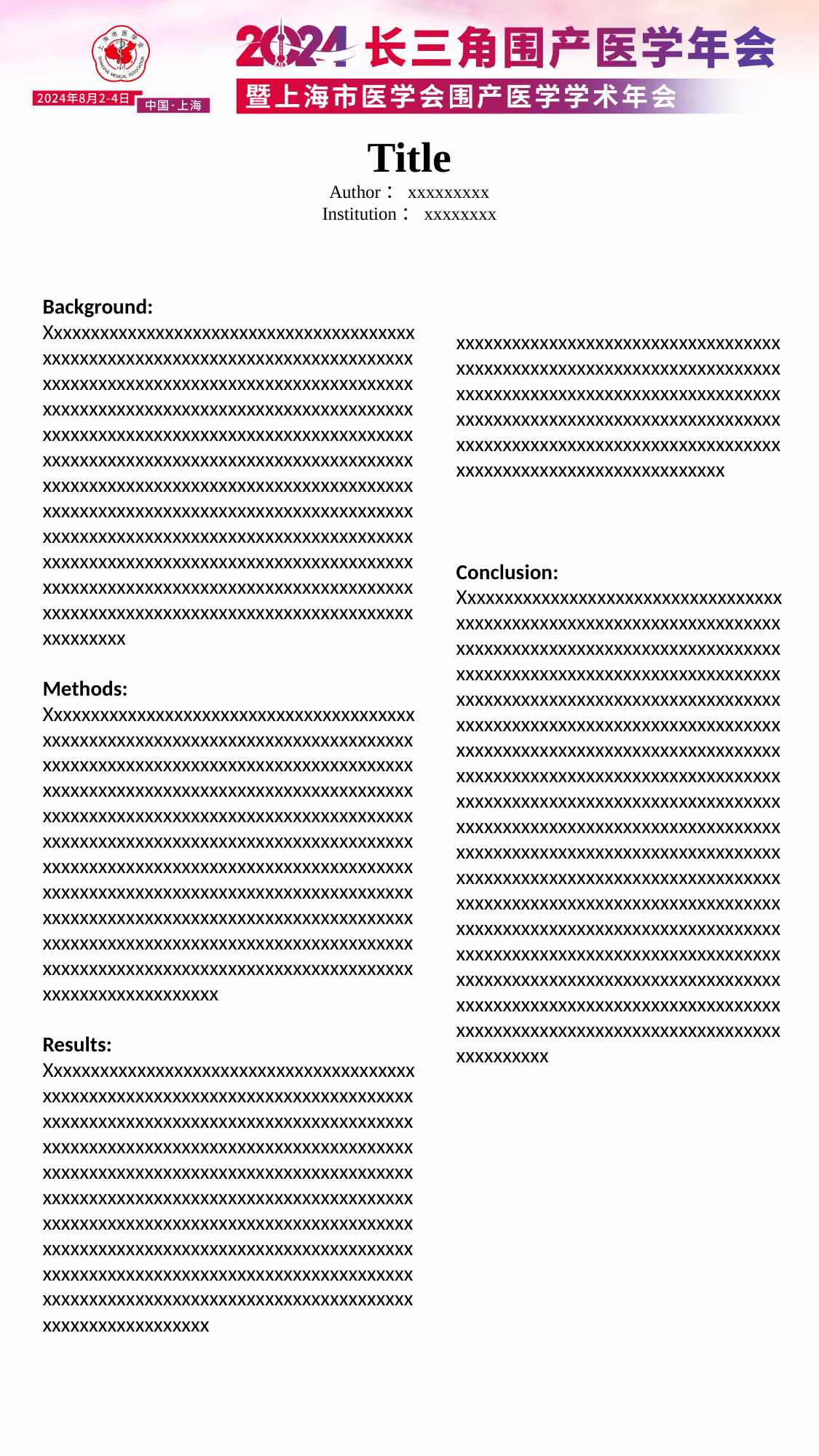

Title
Author：xxxxxxxxx
Institution：xxxxxxxx
注：
该模板为基础样式
可根据论文展示需求做排版调整
中英文皆可展示

不可修改模板大小
不可超出模板预留展示位置

完成后请将壁报展示内容发送至会务邮箱
844567205@qq.com
Background:
Xxxxxxxxxxxxxxxxxxxxxxxxxxxxxxxxxxxxxxxxxxxxxxxxxxxxxxxxxxxxxxxxxxxxxxxxxxxxxxxxxxxxxxxxxxxxxxxxxxxxxxxxxxxxxxxxxxxxxxxxxxxxxxxxxxxxxxxxxxxxxxxxxxxxxxxxxxxxxxxxxxxxxxxxxxxxxxxxxxxxxxxxxxxxxxxxxxxxxxxxxxxxxxxxxxxxxxxxxxxxxxxxxxxxxxxxxxxxxxxxxxxxxxxxxxxxxxxxxxxxxxxxxxxxxxxxxxxxxxxxxxxxxxxxxxxxxxxxxxxxxxxxxxxxxxxxxxxxxxxxxxxxxxxxxxxxxxxxxxxxxxxxxxxxxxxxxxxxxxxxxxxxxxxxxxxxxxxxxxxxxxxxxxxxxxxxxxxxxxxxxxxxxxxxxxxxxxxxxxxxxxxxxxxxxxxxxxxxxxxxxxxxxxxxxxxxxxxxxxxxxxxxxxxxxxxxxxxxxxxxxxxxxxxxx

Methods:
Xxxxxxxxxxxxxxxxxxxxxxxxxxxxxxxxxxxxxxxxxxxxxxxxxxxxxxxxxxxxxxxxxxxxxxxxxxxxxxxxxxxxxxxxxxxxxxxxxxxxxxxxxxxxxxxxxxxxxxxxxxxxxxxxxxxxxxxxxxxxxxxxxxxxxxxxxxxxxxxxxxxxxxxxxxxxxxxxxxxxxxxxxxxxxxxxxxxxxxxxxxxxxxxxxxxxxxxxxxxxxxxxxxxxxxxxxxxxxxxxxxxxxxxxxxxxxxxxxxxxxxxxxxxxxxxxxxxxxxxxxxxxxxxxxxxxxxxxxxxxxxxxxxxxxxxxxxxxxxxxxxxxxxxxxxxxxxxxxxxxxxxxxxxxxxxxxxxxxxxxxxxxxxxxxxxxxxxxxxxxxxxxxxxxxxxxxxxxxxxxxxxxxxxxxxxxxxxxxxxxxxxxxxxxxxxxxxxxxxxxxxxxxxxxxxxxxxxxxxx

Results:
Xxxxxxxxxxxxxxxxxxxxxxxxxxxxxxxxxxxxxxxxxxxxxxxxxxxxxxxxxxxxxxxxxxxxxxxxxxxxxxxxxxxxxxxxxxxxxxxxxxxxxxxxxxxxxxxxxxxxxxxxxxxxxxxxxxxxxxxxxxxxxxxxxxxxxxxxxxxxxxxxxxxxxxxxxxxxxxxxxxxxxxxxxxxxxxxxxxxxxxxxxxxxxxxxxxxxxxxxxxxxxxxxxxxxxxxxxxxxxxxxxxxxxxxxxxxxxxxxxxxxxxxxxxxxxxxxxxxxxxxxxxxxxxxxxxxxxxxxxxxxxxxxxxxxxxxxxxxxxxxxxxxxxxxxxxxxxxxxxxxxxxxxxxxxxxxxxxxxxxxxxxxxxxxxxxxxxxxxxxxxxxxxxxxxxxxxxxxxxxxxxxxxxxxxxxxxxxxxxx
xxxxxxxxxxxxxxxxxxxxxxxxxxxxxxxxxxxxxxxxxxxxxxxxxxxxxxxxxxxxxxxxxxxxxxxxxxxxxxxxxxxxxxxxxxxxxxxxxxxxxxxxxxxxxxxxxxxxxxxxxxxxxxxxxxxxxxxxxxxxxxxxxxxxxxxxxxxxxxxxxxxxxxxxxxxxxxxxxxxxxxxxxxxxxxxxxxxxxxxxxxxx
Conclusion:
Xxxxxxxxxxxxxxxxxxxxxxxxxxxxxxxxxxxxxxxxxxxxxxxxxxxxxxxxxxxxxxxxxxxxxxxxxxxxxxxxxxxxxxxxxxxxxxxxxxxxxxxxxxxxxxxxxxxxxxxxxxxxxxxxxxxxxxxxxxxxxxxxxxxxxxxxxxxxxxxxxxxxxxxxxxxxxxxxxxxxxxxxxxxxxxxxxxxxxxxxxxxxxxxxxxxxxxxxxxxxxxxxxxxxxxxxxxxxxxxxxxxxxxxxxxxxxxxxxxxxxxxxxxxxxxxxxxxxxxxxxxxxxxxxxxxxxxxxxxxxxxxxxxxxxxxxxxxxxxxxxxxxxxxxxxxxxxxxxxxxxxxxxxxxxxxxxxxxxxxxxxxxxxxxxxxxxxxxxxxxxxxxxxxxxxxxxxxxxxxxxxxxxxxxxxxxxxxxxxxxxxxxxxxxxxxxxxxxxxxxxxxxxxxxxxxxxxxxxxxxxxxxxxxxxxxxxxxxxxxxxxxxxxxxxxxxxxxxxxxxxxxxxxxxxxxxxxxxxxxxxxxxxxxxxxxxxxxxxxxxxxxxxxxxxxxxxxxxxxxxxxxxxxxxxxxxxxxxxxxxxxxxxxxxxxxxxxxxxxxxxxxxxxxxxxxxxxxxxxxxxxxxxxxxxxxxxxxxxxxx